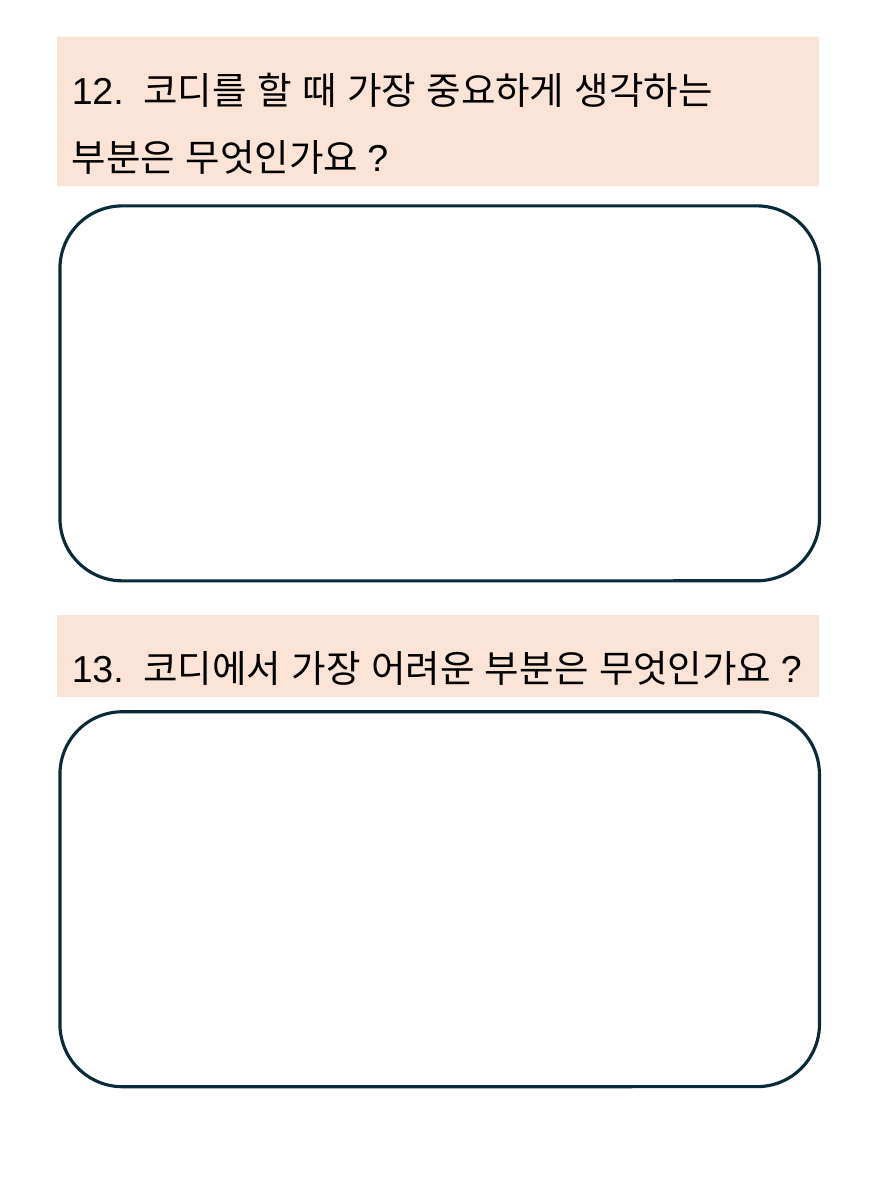

12. 코디를 할 때 가장 중요하게 생각하는 부분은 무엇인가요?

13. 코디에서 가장 어려운 부분은 무엇인가요?